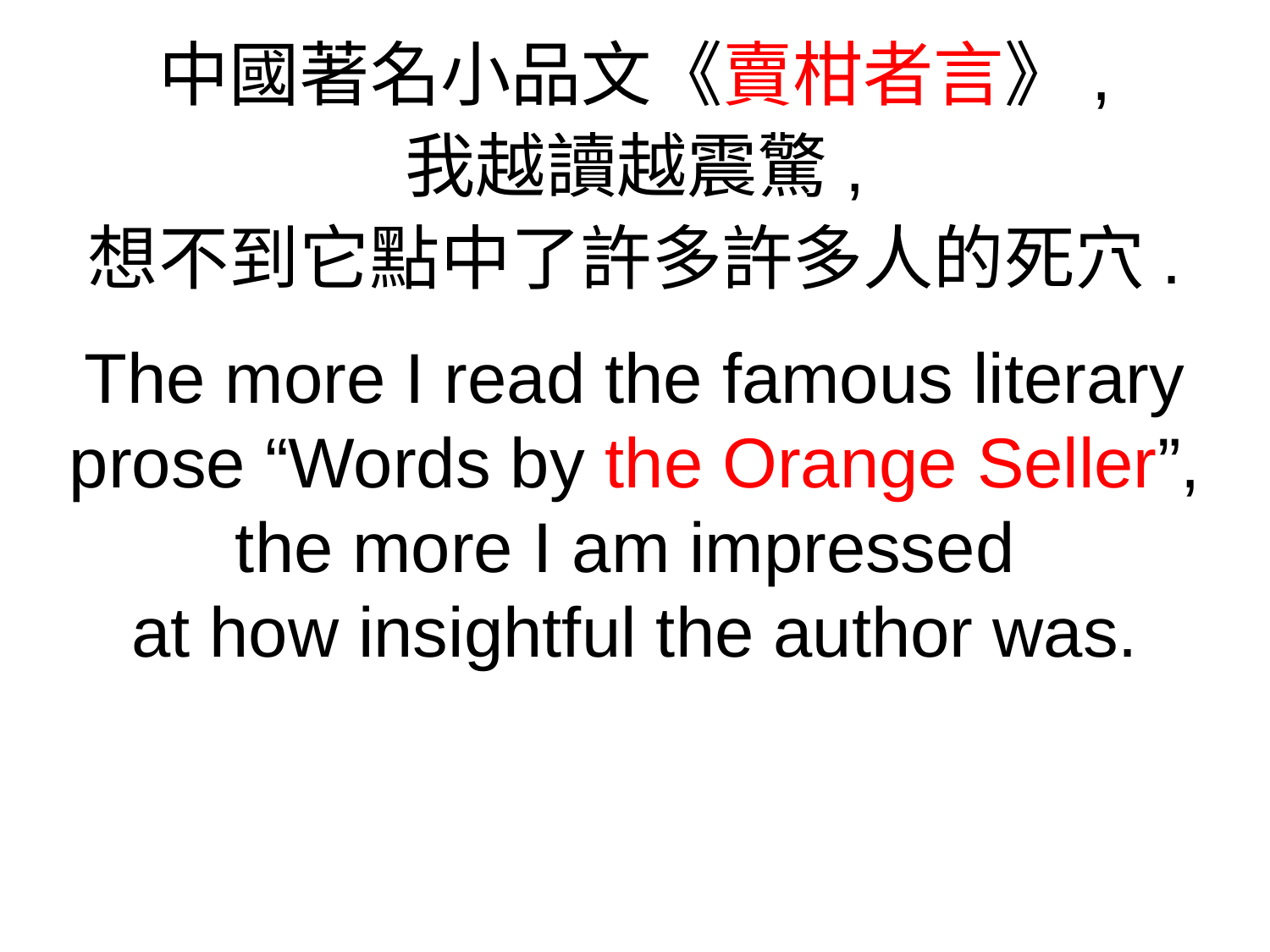

中國著名小品文《賣柑者言》,
我越讀越震驚,
想不到它點中了許多許多人的死穴.
The more I read the famous literary prose “Words by the Orange Seller”, the more I am impressed
at how insightful the author was.